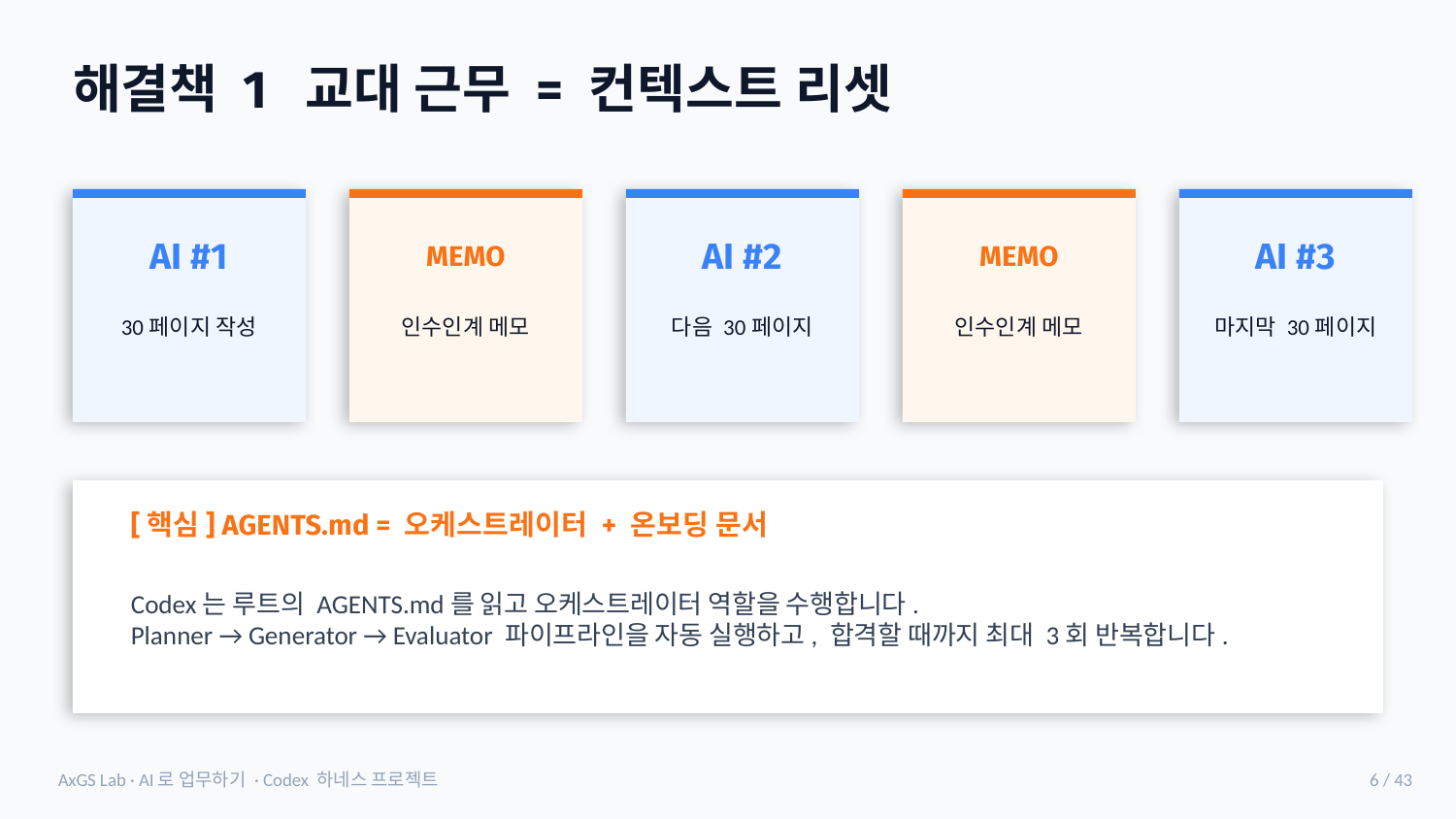

해결책 1  교대 근무 = 컨텍스트 리셋

AI #1
MEMO
AI #2
MEMO
AI #3
30페이지 작성
인수인계 메모
다음 30페이지
인수인계 메모
마지막 30페이지

[핵심] AGENTS.md = 오케스트레이터 + 온보딩 문서
Codex는 루트의 AGENTS.md를 읽고 오케스트레이터 역할을 수행합니다.
Planner → Generator → Evaluator 파이프라인을 자동 실행하고, 합격할 때까지 최대 3회 반복합니다.
AxGS Lab · AI로 업무하기 · Codex 하네스 프로젝트
6 / 43